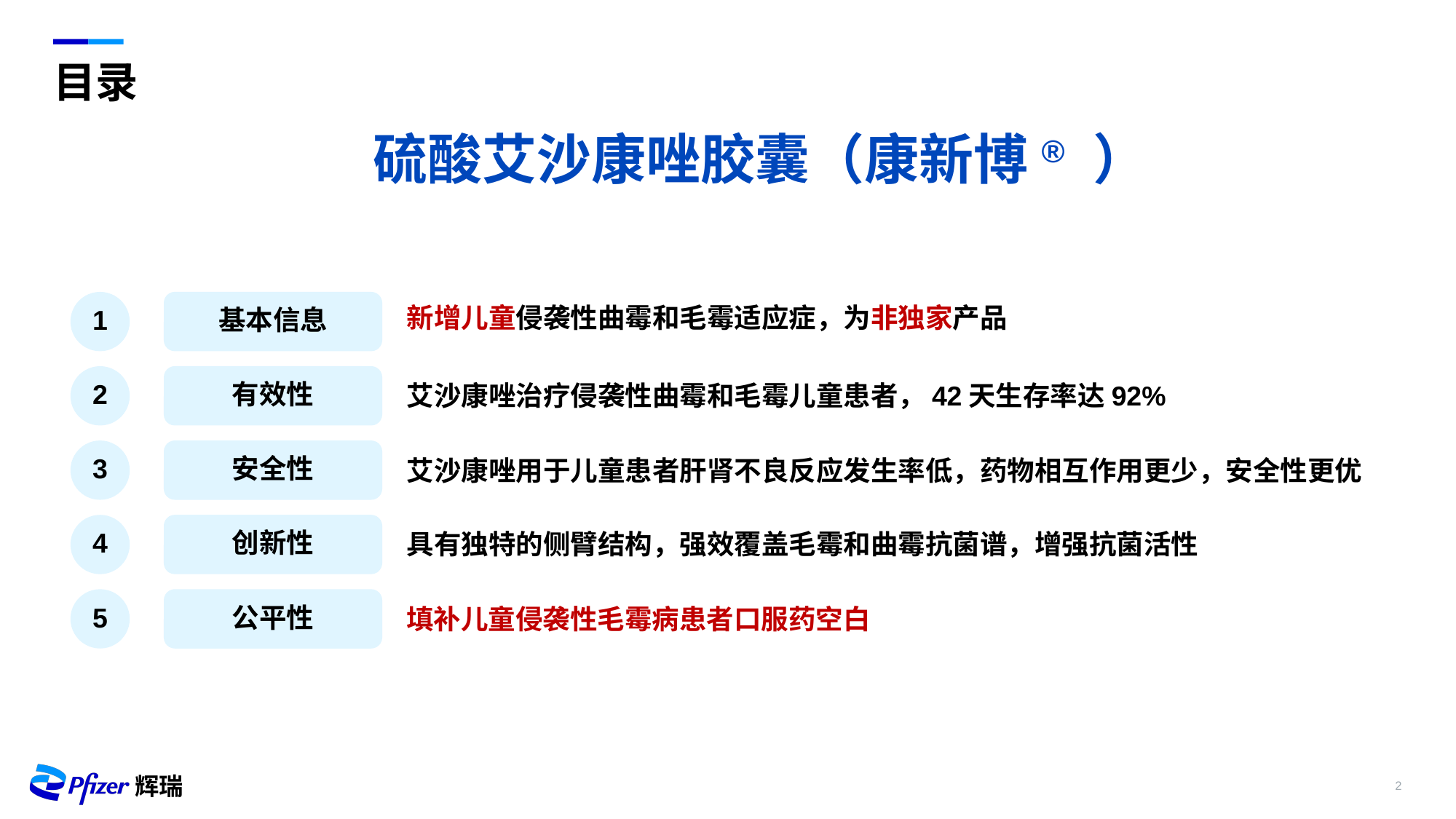

# 目录
硫酸艾沙康唑胶囊（康新博® ）
1
基本信息
新增儿童侵袭性曲霉和毛霉适应症，为非独家产品
2
有效性
艾沙康唑治疗侵袭性曲霉和毛霉儿童患者，42天生存率达92%
3
安全性
艾沙康唑用于儿童患者肝肾不良反应发生率低，药物相互作用更少，安全性更优
4
创新性
具有独特的侧臂结构，强效覆盖毛霉和曲霉抗菌谱，增强抗菌活性
5
公平性
填补儿童侵袭性毛霉病患者口服药空白